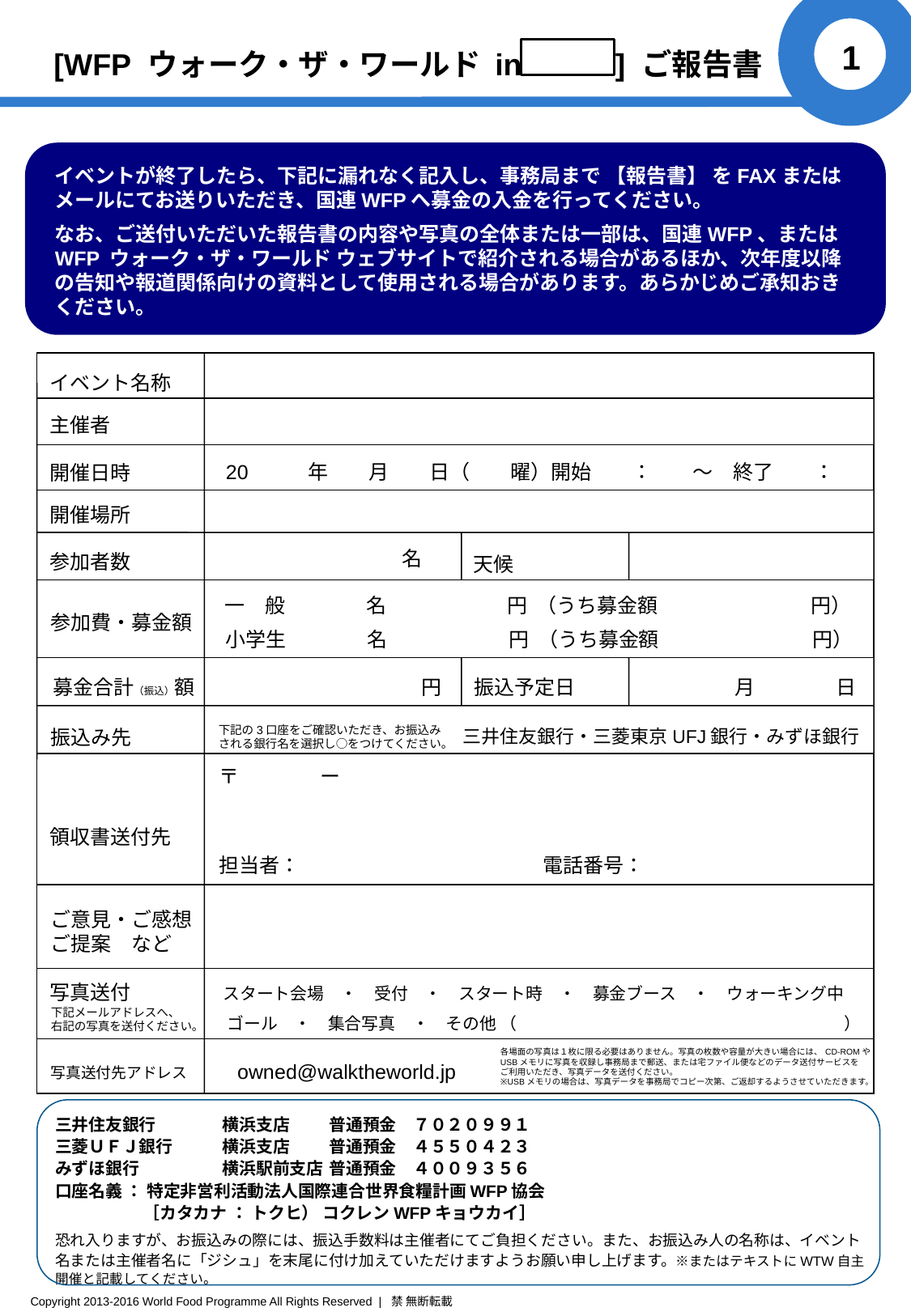

1
[WFP ウォーク・ザ・ワールド in           ] ご報告書

イベントが終了したら、下記に漏れなく記入し、事務局まで 【報告書】 をFAXまたはメールにてお送りいただき、国連WFPへ募金の入金を行ってください。
なお、ご送付いただいた報告書の内容や写真の全体または一部は、国連WFP、またはWFP ウォーク・ザ・ワールド ウェブサイトで紹介される場合があるほか、次年度以降の告知や報道関係向けの資料として使用される場合があります。あらかじめご承知おきください。

イベント名称

主催者

20 　  　年　　月　　日（　　曜）開始　　：　　～　終了　　：
開催日時
開催場所

名
参加者数
天候

一　般	　名　　　　　　円  （うち募金額	　　　　　円）
参加費・募金額
小学生	　名	　　円  （うち募金額	　　　　　円）

振込予定日
募金合計（振込）額　　　　　　　　　　　 円
　　　　月　　　　日

下記の3口座をご確認いただき、お振込み
される銀行名を選択し○をつけてください。
振込み先
三井住友銀行・三菱東京UFJ銀行・みずほ銀行

〒　　　　ー

担当者：　　　　　　　　　　　　電話番号：
領収書送付先

ご意見・ご感想
ご提案　など

写真送付
スタート会場　・　受付　・　スタート時　・　募金ブース　・　ウォーキング中
下記メールアドレスへ、
右記の写真を送付ください。
ゴール　・　集合写真　・　その他 （　　　　　　　　　　　　　　　　　　　  ）

各場面の写真は１枚に限る必要はありません。写真の枚数や容量が大きい場合には、CD-ROMや
USBメモリに写真を収録し事務局まで郵送、または宅ファイル便などのデータ送付サービスを
ご利用いただき、写真データを送付ください。
※USBメモリの場合は、写真データを事務局でコピー次第、ご返却するようさせていただきます。
owned@walktheworld.jp
写真送付先アドレス

三井住友銀行　　　	 	横浜支店	普通預金　７０２０９９１
三菱ＵＦＪ銀行	 	横浜支店	普通預金　４５５０４２３
みずほ銀行	 	横浜駅前支店	普通預金　４００９３５６
口座名義 ： 特定非営利活動法人国際連合世界食糧計画WFP協会
　　　　　 ［カタカナ ： トクヒ） コクレンWFPキョウカイ］
恐れ入りますが、お振込みの際には、振込手数料は主催者にてご負担ください。また、お振込み人の名称は、イベント名または主催者名に「ジシュ」を末尾に付け加えていただけますようお願い申し上げます。※またはテキストにWTW自主開催と記載してください。